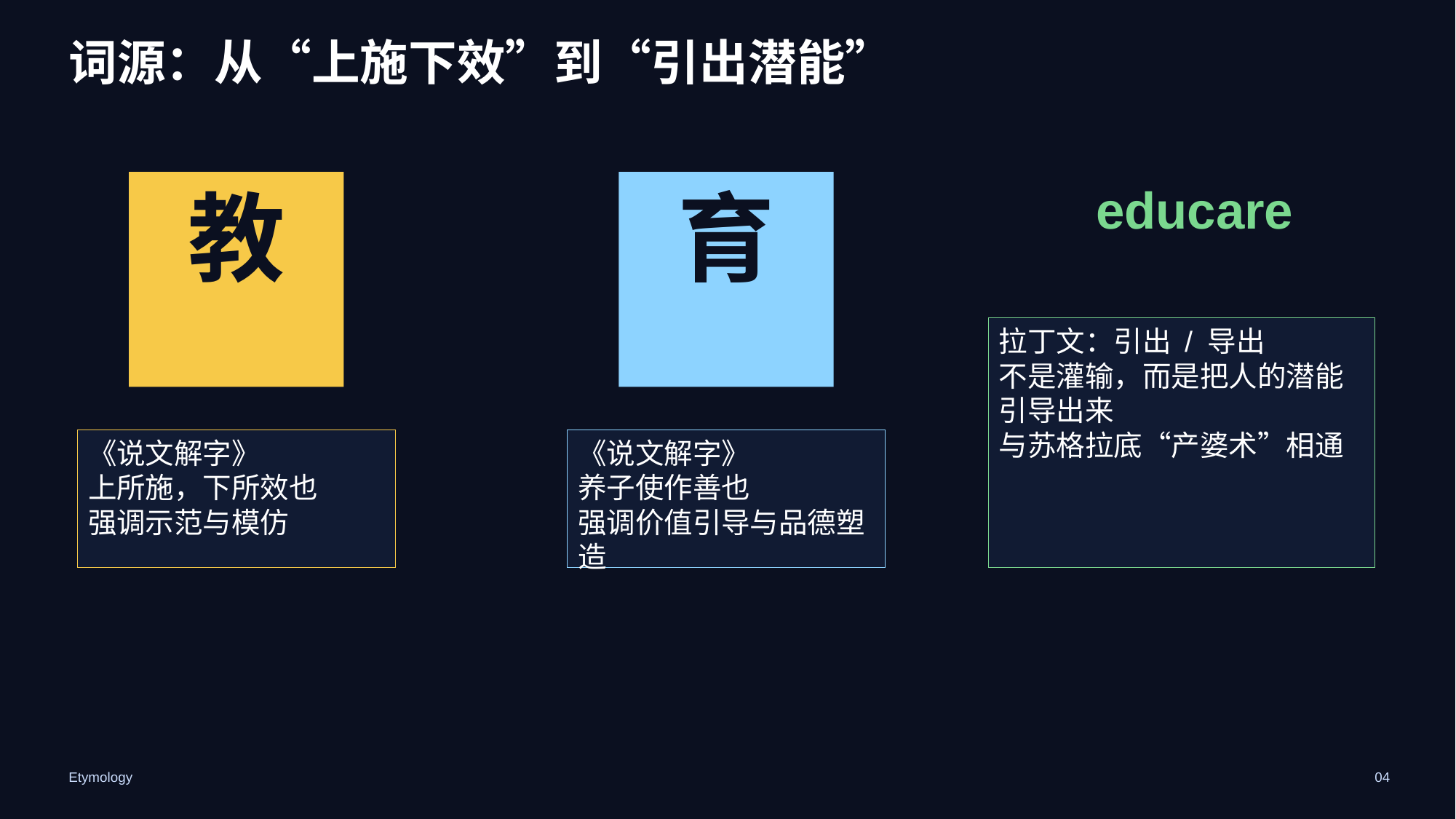

# 教育词源
词源：从“上施下效”到“引出潜能”
教
育
educare
拉丁文：引出 / 导出
不是灌输，而是把人的潜能引导出来
与苏格拉底“产婆术”相通
《说文解字》
上所施，下所效也
强调示范与模仿
《说文解字》
养子使作善也
强调价值引导与品德塑造
Etymology
04